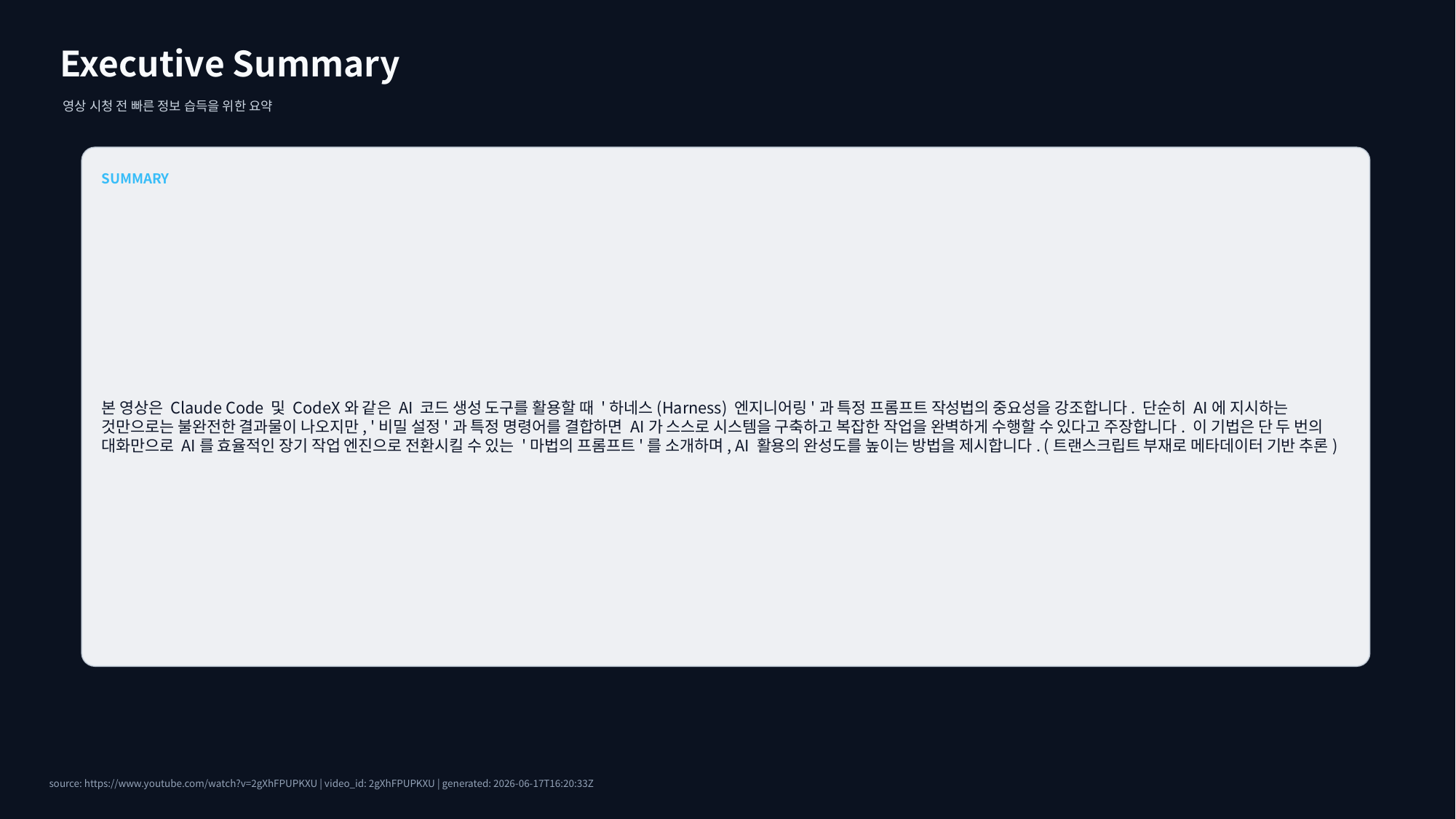

Executive Summary
영상 시청 전 빠른 정보 습득을 위한 요약

SUMMARY
본 영상은 Claude Code 및 CodeX와 같은 AI 코드 생성 도구를 활용할 때 '하네스(Harness) 엔지니어링'과 특정 프롬프트 작성법의 중요성을 강조합니다. 단순히 AI에 지시하는 것만으로는 불완전한 결과물이 나오지만, '비밀 설정'과 특정 명령어를 결합하면 AI가 스스로 시스템을 구축하고 복잡한 작업을 완벽하게 수행할 수 있다고 주장합니다. 이 기법은 단 두 번의 대화만으로 AI를 효율적인 장기 작업 엔진으로 전환시킬 수 있는 '마법의 프롬프트'를 소개하며, AI 활용의 완성도를 높이는 방법을 제시합니다. (트랜스크립트 부재로 메타데이터 기반 추론)
source: https://www.youtube.com/watch?v=2gXhFPUPKXU | video_id: 2gXhFPUPKXU | generated: 2026-06-17T16:20:33Z